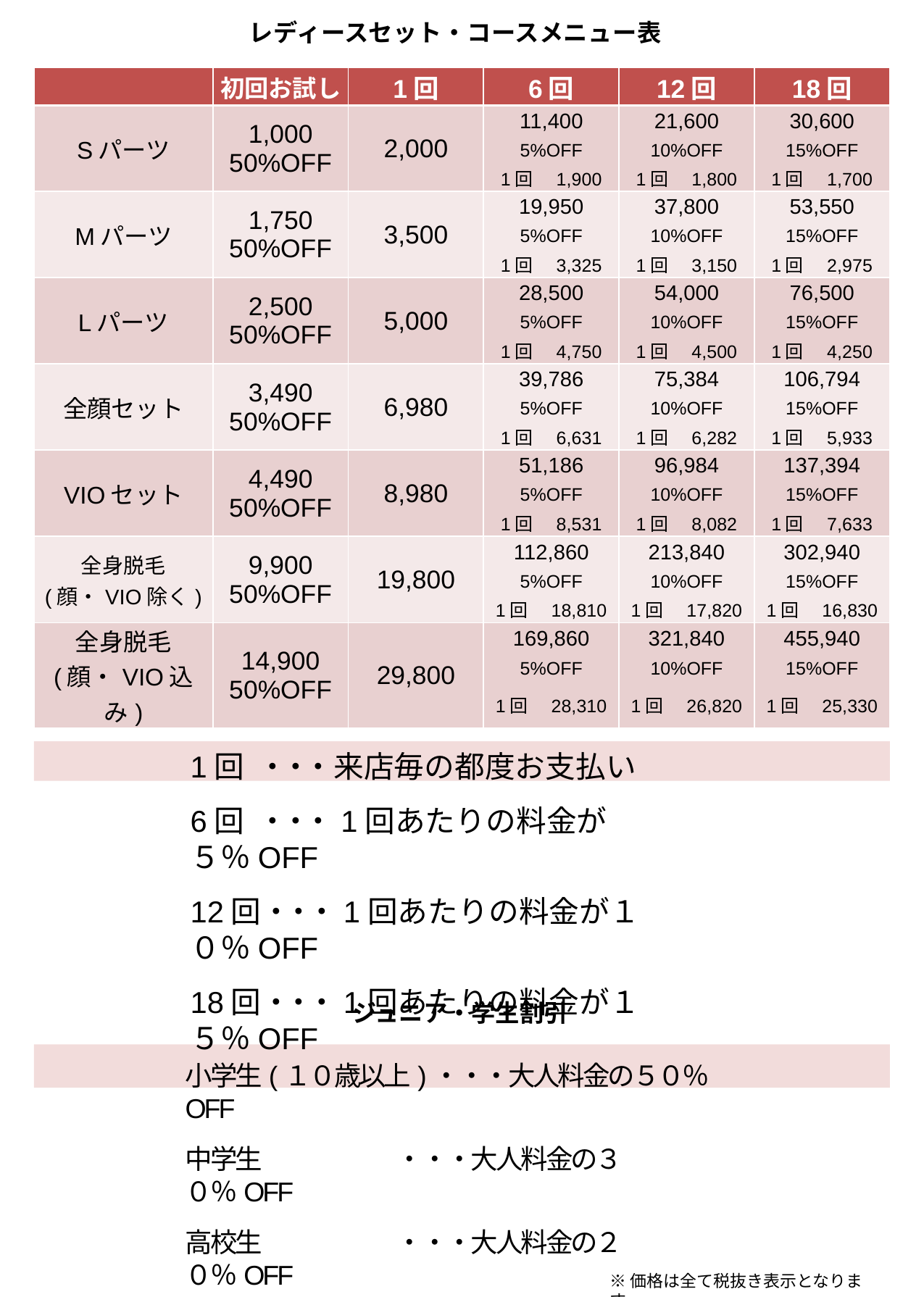

レディースセット・コースメニュー表
|  | 初回お試し | 1回 | 6回 | 12回 | 18回 |
| --- | --- | --- | --- | --- | --- |
| Sパーツ | 1,000 50%OFF | 2,000 | 11,400 | 21,600 | 30,600 |
|  |  |  | 5%OFF | 10%OFF | 15%OFF |
|  |  |  | 1回　1,900 | 1回　1,800 | 1回　1,700 |
| Mパーツ | 1,750 50%OFF | 3,500 | 19,950 | 37,800 | 53,550 |
|  |  |  | 5%OFF | 10%OFF | 15%OFF |
|  |  |  | 1回　3,325 | 1回　3,150 | 1回　2,975 |
| Lパーツ | 2,500 50%OFF | 5,000 | 28,500 | 54,000 | 76,500 |
|  |  |  | 5%OFF | 10%OFF | 15%OFF |
|  |  |  | 1回　4,750 | 1回　4,500 | 1回　4,250 |
| 全顔セット | 3,490 50%OFF | 6,980 | 39,786 | 75,384 | 106,794 |
|  |  |  | 5%OFF | 10%OFF | 15%OFF |
|  |  |  | 1回　6,631 | 1回　6,282 | 1回　5,933 |
| VIOセット | 4,490 50%OFF | 8,980 | 51,186 | 96,984 | 137,394 |
|  |  |  | 5%OFF | 10%OFF | 15%OFF |
|  |  |  | 1回　8,531 | 1回　8,082 | 1回　7,633 |
| 全身脱毛 (顔・VIO除く) | 9,900 50%OFF | 19,800 | 112,860 | 213,840 | 302,940 |
|  |  |  | 5%OFF | 10%OFF | 15%OFF |
|  |  |  | 1回　18,810 | 1回　17,820 | 1回　16,830 |
| 全身脱毛 (顔・VIO込み) | 14,900 50%OFF | 29,800 | 169,860 | 321,840 | 455,940 |
|  |  |  | 5%OFF | 10%OFF | 15%OFF |
|  |  |  | 1回　28,310 | 1回　26,820 | 1回　25,330 |

1回  ・・・来店毎の都度お支払い
6回  ・・・1回あたりの料金が５％OFF
12回・・・ 1回あたりの料金が１０％OFF
18回・・・ 1回あたりの料金が１５％OFF
ジュニア・学生割引

小学生(１０歳以上)・・・大人料金の５０％OFF
中学生　　  　　　 ・・・大人料金の３０％OFF
高校生  　　　　　 ・・・大人料金の２０％OFF
専門学生/大学生　 ・・・大人料金の１０％OFF
※価格は全て税抜き表示となります